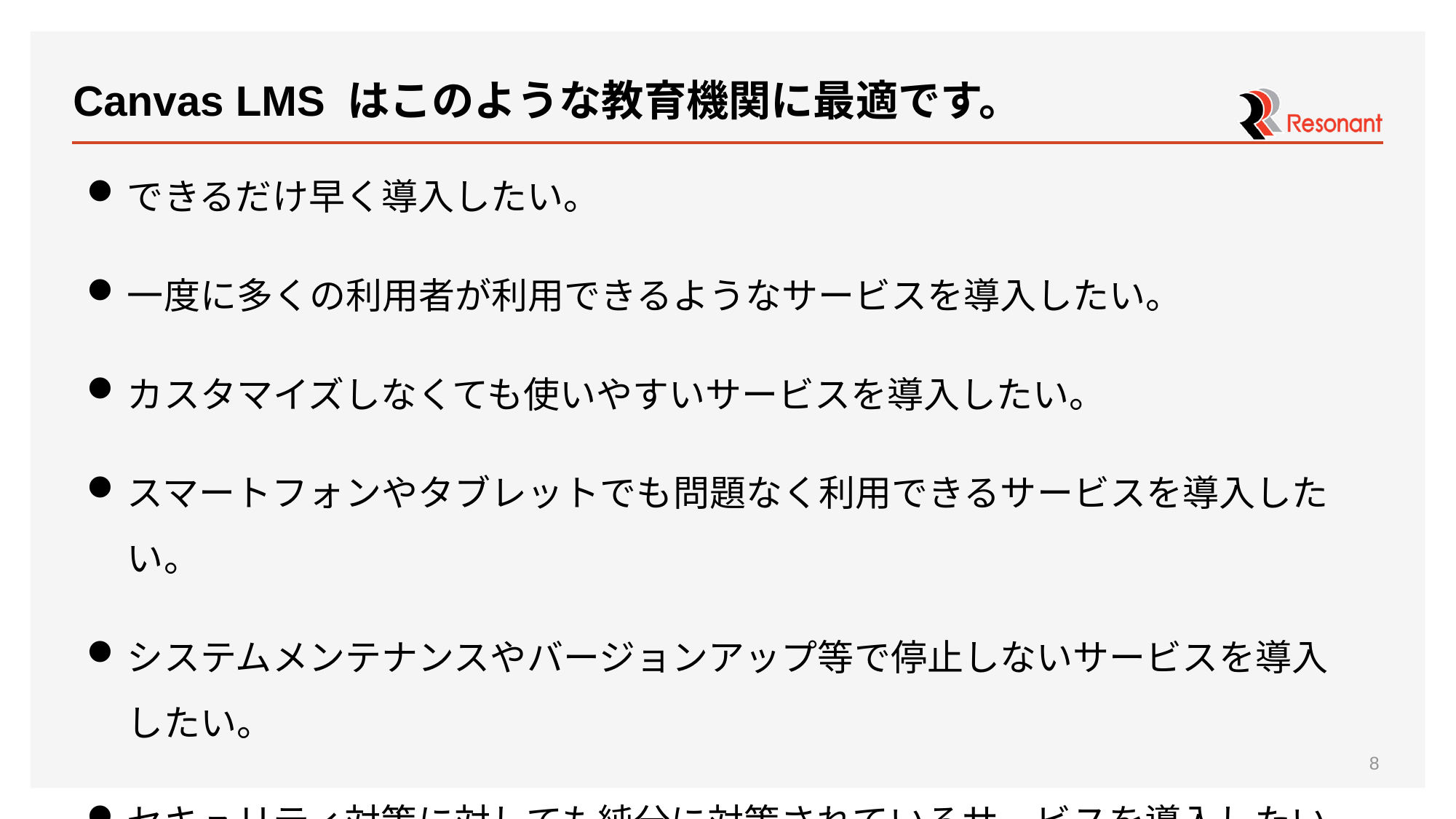

# Canvas LMS はこのような教育機関に最適です。
できるだけ早く導入したい。
一度に多くの利用者が利用できるようなサービスを導入したい。
カスタマイズしなくても使いやすいサービスを導入したい。
スマートフォンやタブレットでも問題なく利用できるサービスを導入したい。
システムメンテナンスやバージョンアップ等で停止しないサービスを導入したい。
セキュリティ対策に対しても純分に対策されているサービスを導入したい。

8